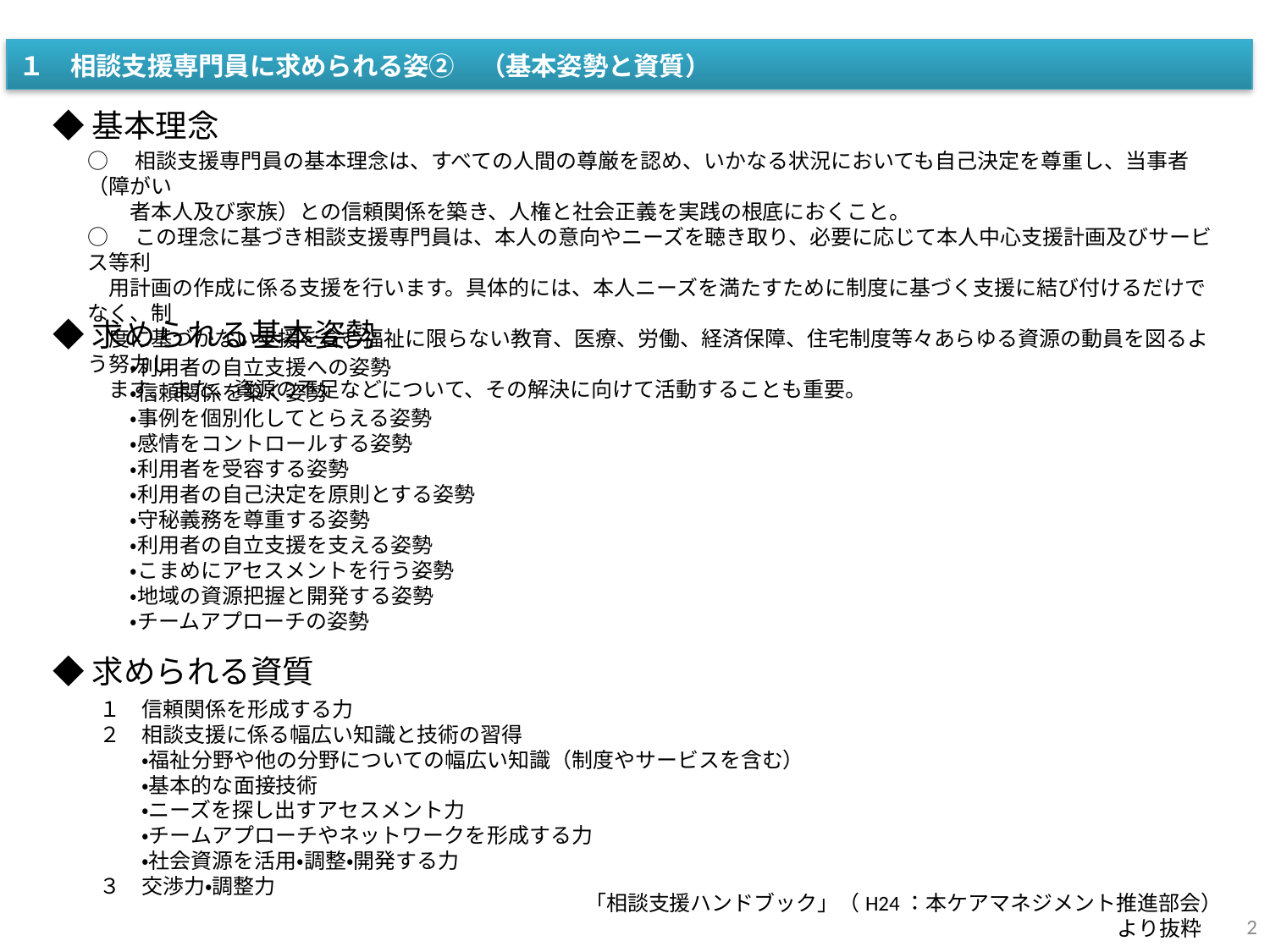

１　相談支援専門員に求められる姿②　（基本姿勢と資質）
◆基本理念
○　相談支援専門員の基本理念は、すべての人間の尊厳を認め、いかなる状況においても自己決定を尊重し、当事者（障がい
　　者本人及び家族）との信頼関係を築き、人権と社会正義を実践の根底におくこと。
○　この理念に基づき相談支援専門員は、本人の意向やニーズを聴き取り、必要に応じて本人中心支援計画及びサービス等利
　用計画の作成に係る支援を行います。具体的には、本人ニーズを満たすために制度に基づく支援に結び付けるだけでなく、制
　度に基づかない支援を含む福祉に限らない教育、医療、労働、経済保障、住宅制度等々あらゆる資源の動員を図るよう努力し
　ます。また、資源の不足などについて、その解決に向けて活動することも重要。
◆求められる基本姿勢
　　・利用者の自立支援への姿勢
　　・信頼関係を築く姿勢
　　・事例を個別化してとらえる姿勢
　　・感情をコントロールする姿勢
　　・利用者を受容する姿勢
　　・利用者の自己決定を原則とする姿勢
　　・守秘義務を尊重する姿勢
　　・利用者の自立支援を支える姿勢
　　・こまめにアセスメントを行う姿勢
　　・地域の資源把握と開発する姿勢
　　・チームアプローチの姿勢
◆求められる資質
１　信頼関係を形成する力
２　相談支援に係る幅広い知識と技術の習得
　　・福祉分野や他の分野についての幅広い知識（制度やサービスを含む）
　　・基本的な面接技術
　　・ニーズを探し出すアセスメント力
　　・チームアプローチやネットワークを形成する力
　　・社会資源を活用・調整・開発する力
３　交渉力・調整力
「相談支援ハンドブック」（H24：本ケアマネジメント推進部会）より抜粋
2